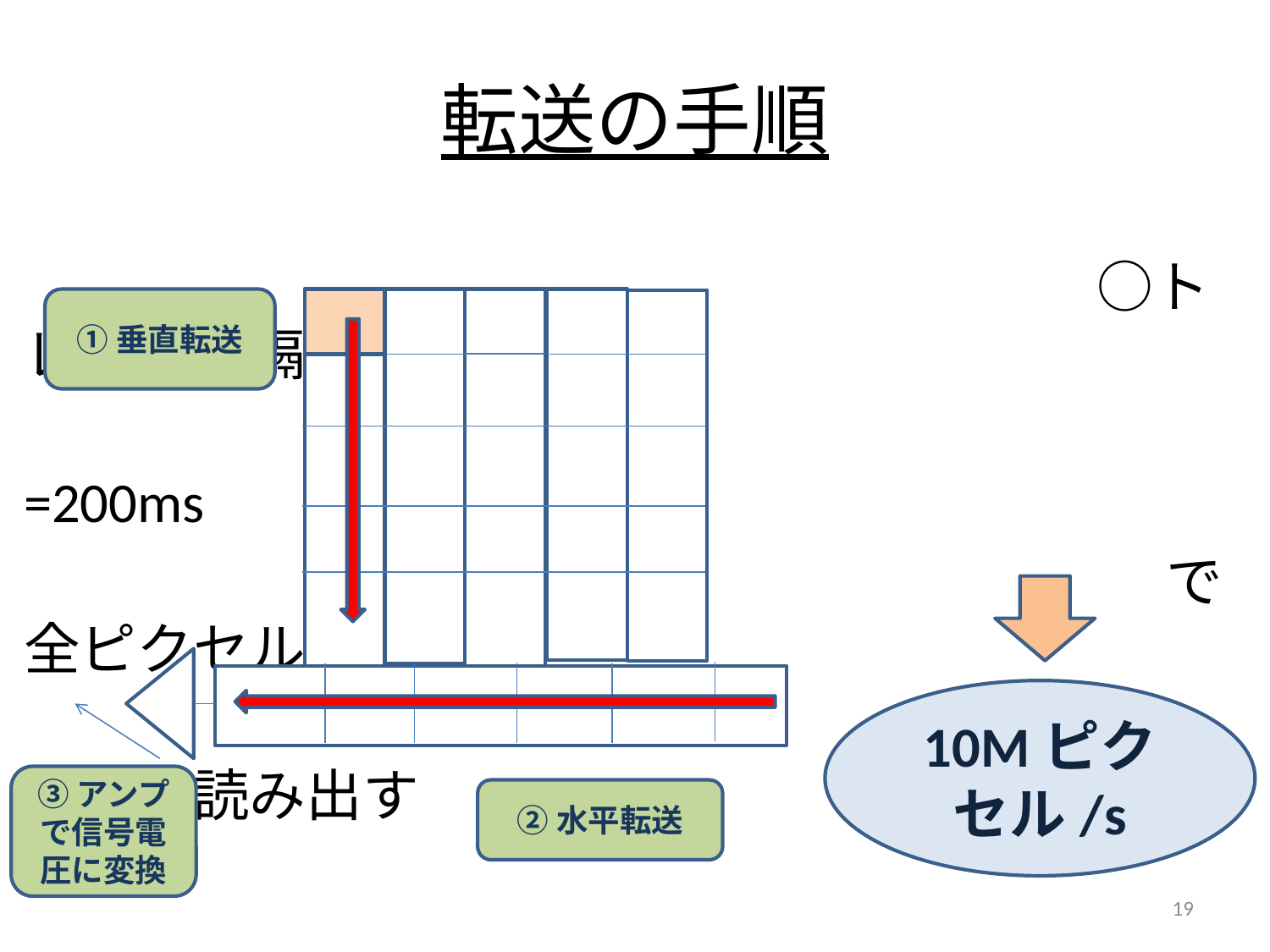

# 転送の手順

　　　　　　　　　　　　　　　　　　　○トレイン間隔
　　　                                                                    =200ms
　　　　　　　　　　　　　　　　　　　　 で全ピクセルを
　　　　　　　　　　　　　　　　　　　　　　　　読み出す
①垂直転送

10Mピクセル/s

③アンプで信号電圧に変換
②水平転送
19